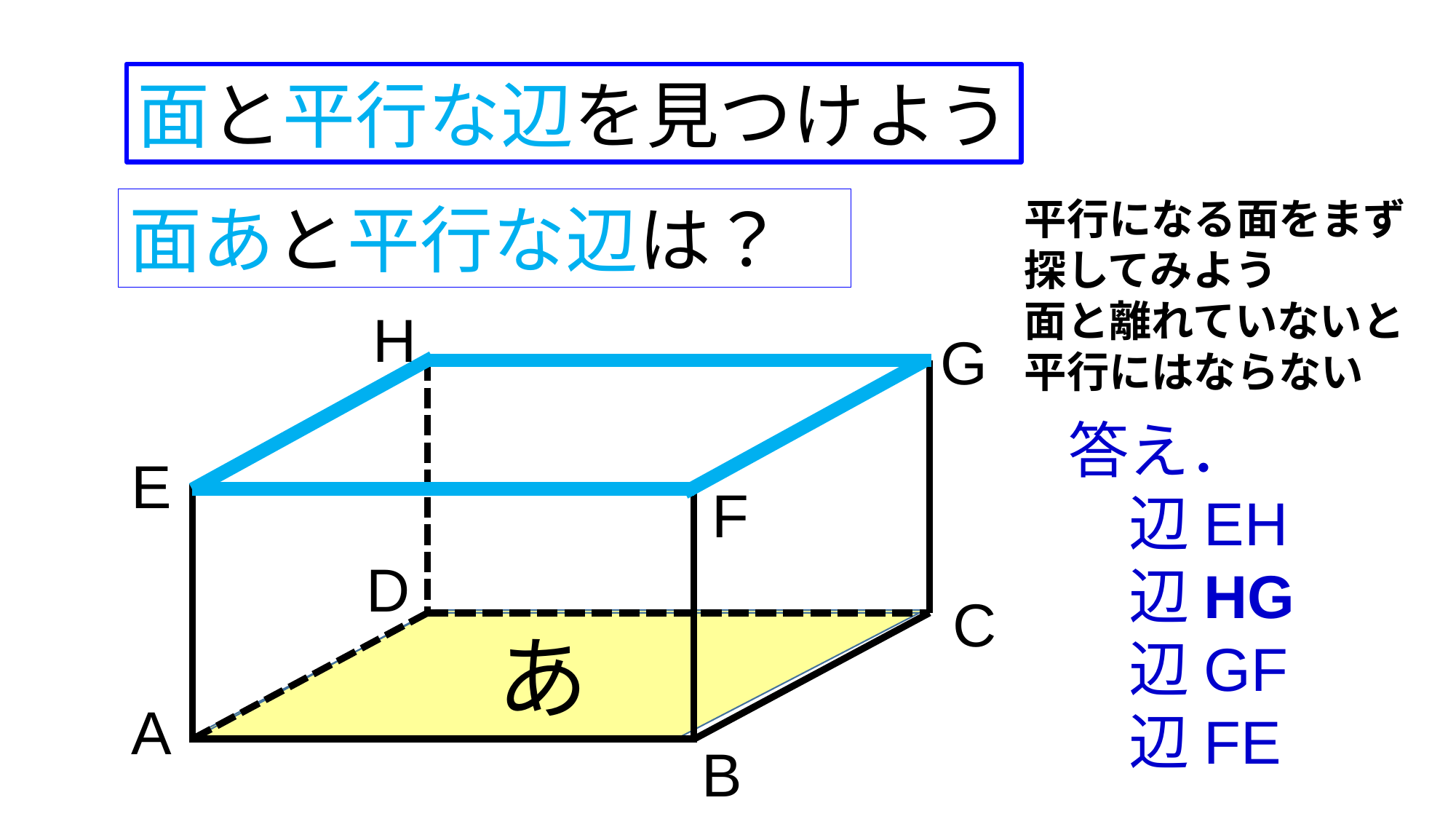

面と平行な辺を見つけよう
平行になる面をまず
探してみよう
面と離れていないと
平行にはならない
面あと平行な辺は？
H
G

答え．
　辺EH
　辺HG
　辺GF
　辺FE
E
F
D
C

あ
A
B